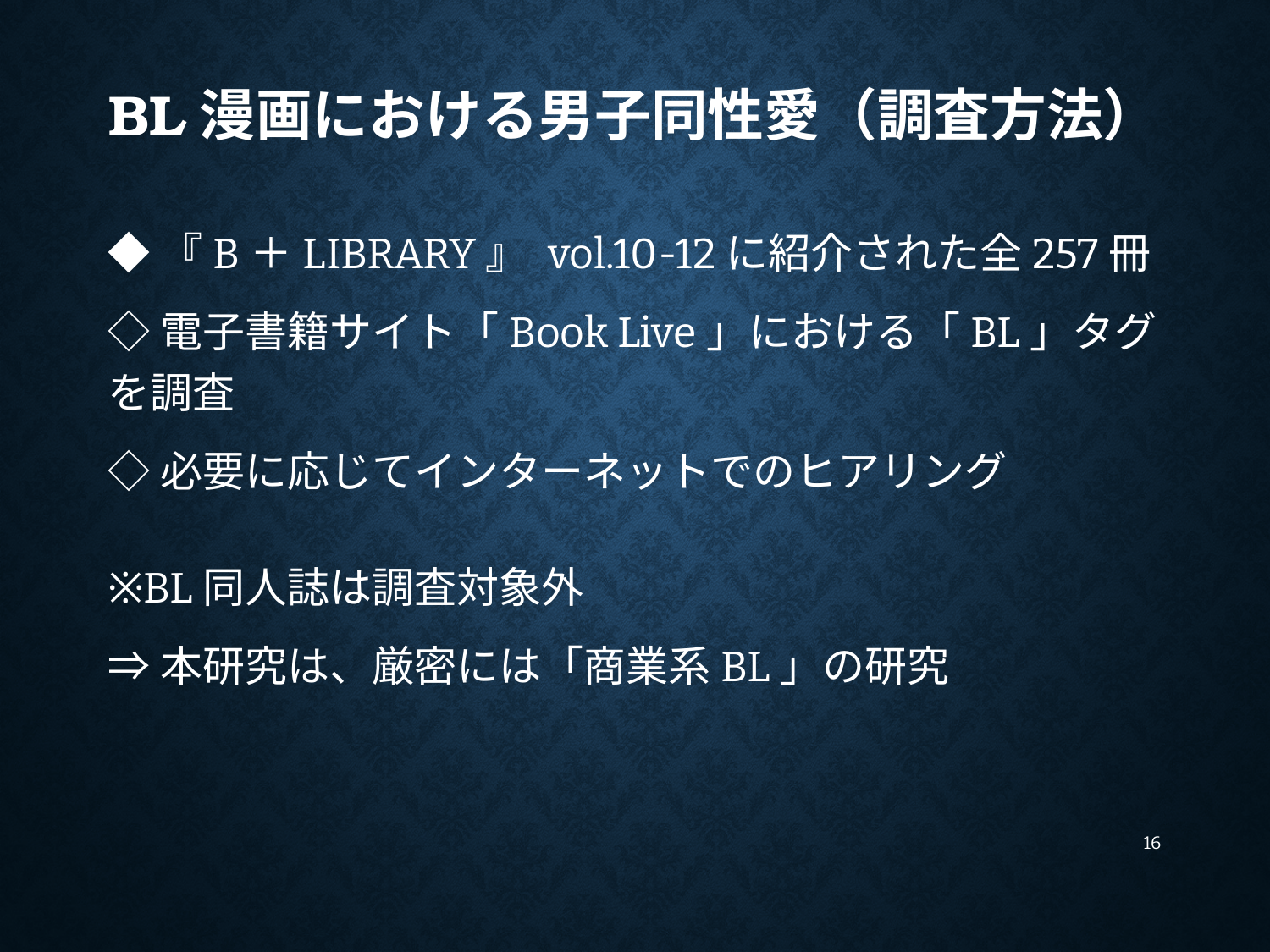

# BL漫画における男子同性愛（調査方法）
◆『B＋LIBRARY』 vol.10-12に紹介された全257冊
◇電子書籍サイト「Book Live」における「BL」タグを調査
◇必要に応じてインターネットでのヒアリング

※BL同人誌は調査対象外
⇒本研究は、厳密には「商業系BL」の研究
16